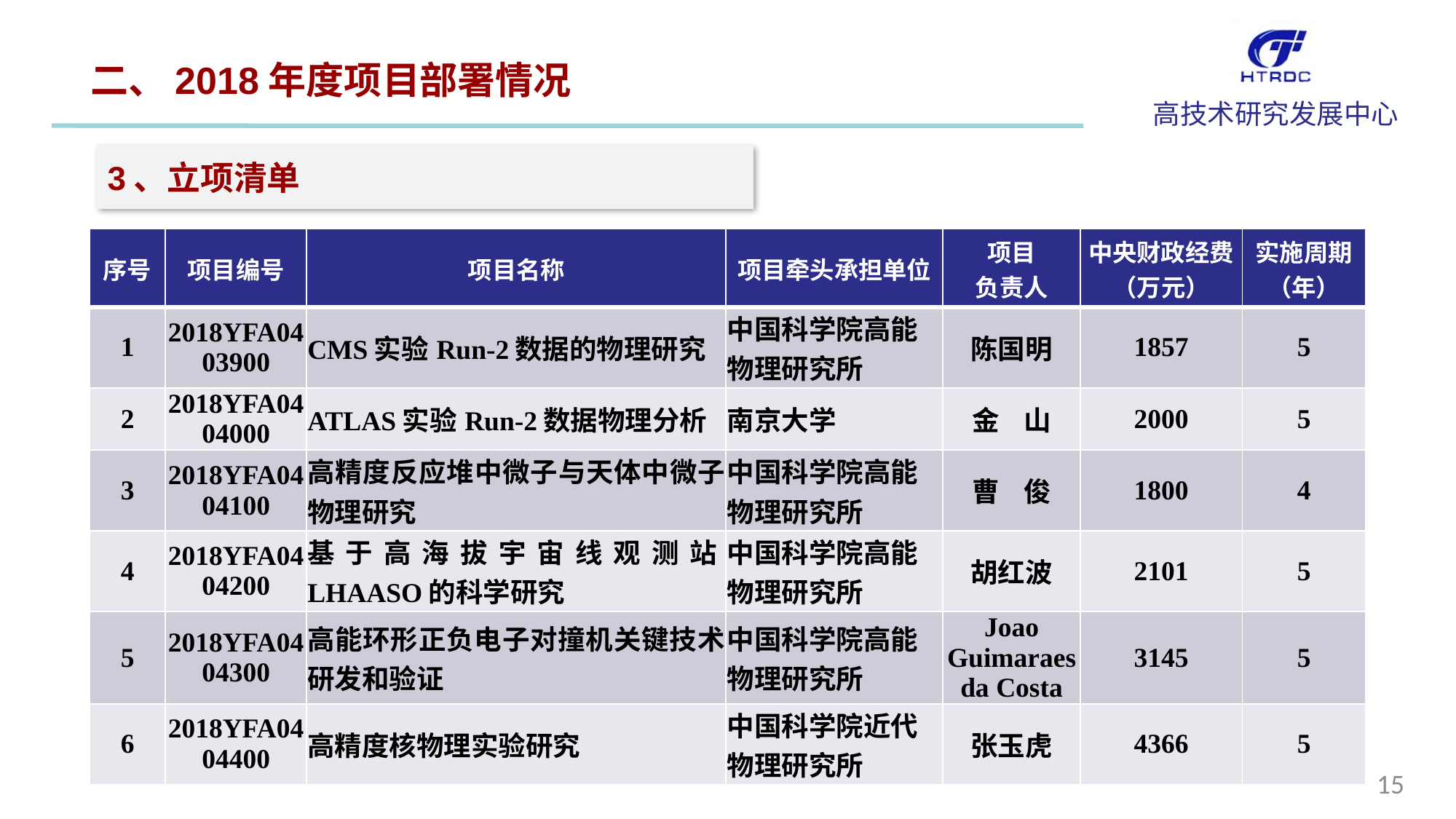

二、2018年度项目部署情况
3、立项清单
| 序号 | 项目编号 | 项目名称 | 项目牵头承担单位 | 项目 负责人 | 中央财政经费 （万元） | 实施周期（年） |
| --- | --- | --- | --- | --- | --- | --- |
| 1 | 2018YFA0403900 | CMS实验Run-2数据的物理研究 | 中国科学院高能物理研究所 | 陈国明 | 1857 | 5 |
| 2 | 2018YFA0404000 | ATLAS实验Run-2数据物理分析 | 南京大学 | 金 山 | 2000 | 5 |
| 3 | 2018YFA0404100 | 高精度反应堆中微子与天体中微子物理研究 | 中国科学院高能物理研究所 | 曹 俊 | 1800 | 4 |
| 4 | 2018YFA0404200 | 基于高海拔宇宙线观测站LHAASO的科学研究 | 中国科学院高能物理研究所 | 胡红波 | 2101 | 5 |
| 5 | 2018YFA0404300 | 高能环形正负电子对撞机关键技术研发和验证 | 中国科学院高能物理研究所 | Joao Guimaraes da Costa | 3145 | 5 |
| 6 | 2018YFA0404400 | 高精度核物理实验研究 | 中国科学院近代物理研究所 | 张玉虎 | 4366 | 5 |